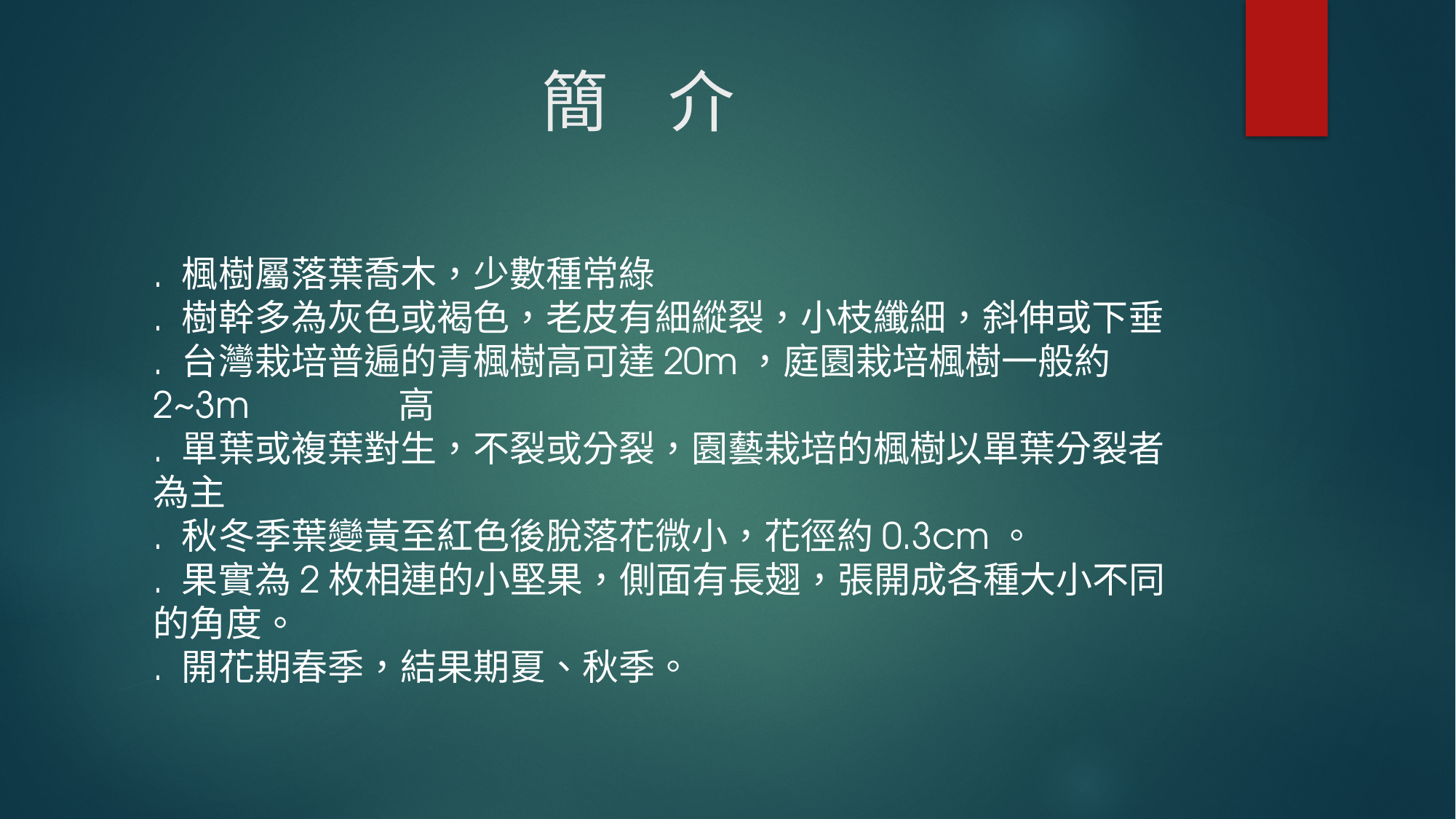

# 簡    介
. 楓樹屬落葉喬木，少數種常綠
. 樹幹多為灰色或褐色，老皮有細縱裂，小枝纖細，斜伸或下垂
. 台灣栽培普遍的青楓樹高可達20m，庭園栽培楓樹一般約2~3m              高
. 單葉或複葉對生，不裂或分裂，園藝栽培的楓樹以單葉分裂者為主
. 秋冬季葉變黃至紅色後脫落花微小，花徑約0.3cm。
. 果實為2枚相連的小堅果，側面有長翅，張開成各種大小不同的角度。
. 開花期春季，結果期夏、秋季。